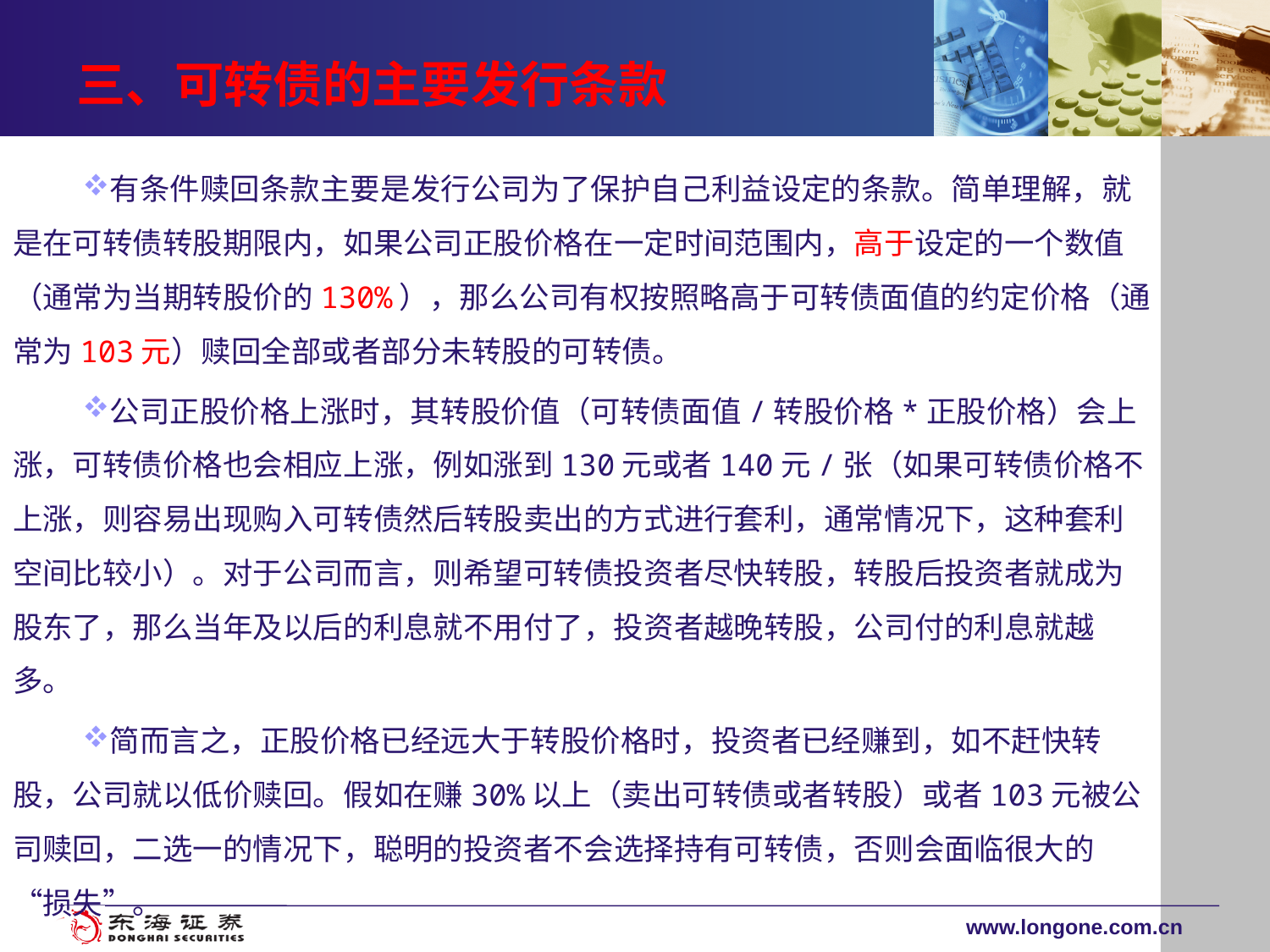

# 三、可转债的主要发行条款
有条件赎回条款主要是发行公司为了保护自己利益设定的条款。简单理解，就是在可转债转股期限内，如果公司正股价格在一定时间范围内，高于设定的一个数值（通常为当期转股价的130%），那么公司有权按照略高于可转债面值的约定价格（通常为103元）赎回全部或者部分未转股的可转债。
公司正股价格上涨时，其转股价值（可转债面值/转股价格*正股价格）会上涨，可转债价格也会相应上涨，例如涨到130元或者140元/张（如果可转债价格不上涨，则容易出现购入可转债然后转股卖出的方式进行套利，通常情况下，这种套利空间比较小）。对于公司而言，则希望可转债投资者尽快转股，转股后投资者就成为股东了，那么当年及以后的利息就不用付了，投资者越晚转股，公司付的利息就越多。
简而言之，正股价格已经远大于转股价格时，投资者已经赚到，如不赶快转股，公司就以低价赎回。假如在赚30%以上（卖出可转债或者转股）或者103元被公司赎回，二选一的情况下，聪明的投资者不会选择持有可转债，否则会面临很大的“损失”。
www.longone.com.cn